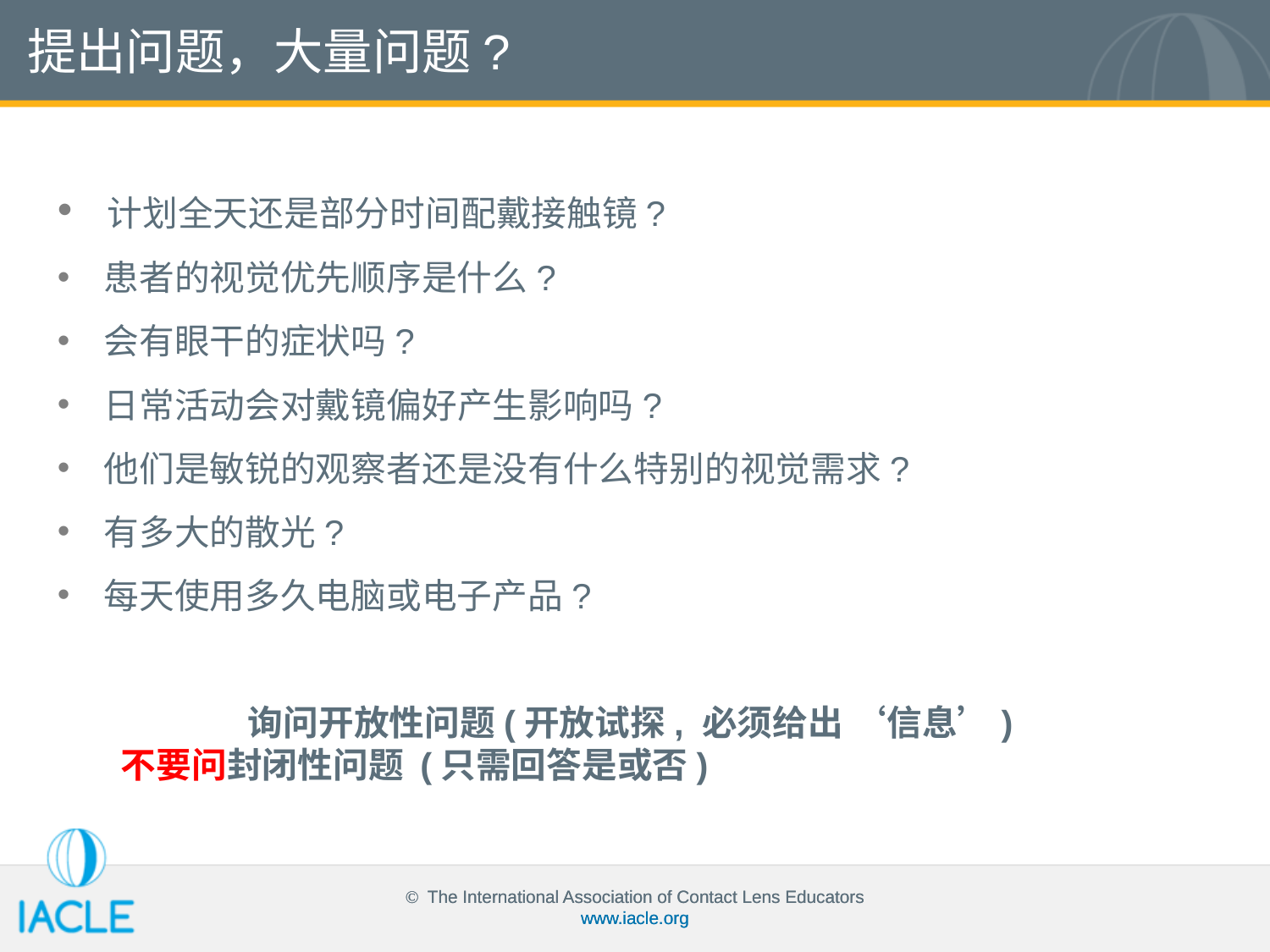

提出问题，大量问题?
 计划全天还是部分时间配戴接触镜?
 患者的视觉优先顺序是什么?
 会有眼干的症状吗?
 日常活动会对戴镜偏好产生影响吗?
 他们是敏锐的观察者还是没有什么特别的视觉需求?
 有多大的散光?
 每天使用多久电脑或电子产品?

	询问开放性问题(开放试探, 必须给出 ‘信息’)
不要问封闭性问题 (只需回答是或否)